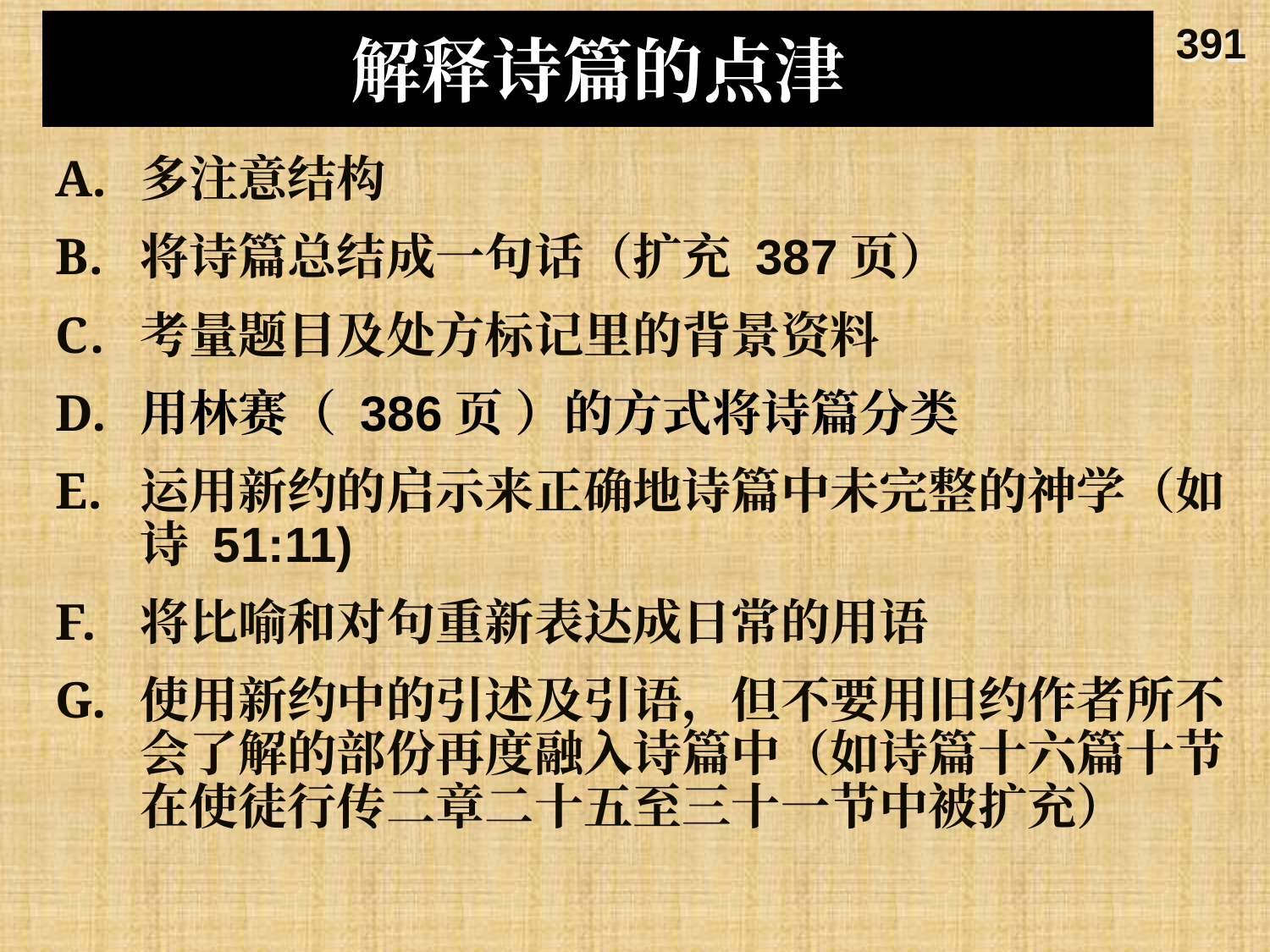

# 解释诗篇的点津
391
多注意结构
将诗篇总结成一句话（扩充 387页）
考量题目及处方标记里的背景资料
用林赛（ 386页 ）的方式将诗篇分类
运用新约的启示来正确地诗篇中未完整的神学（如诗 51:11)
将比喻和对句重新表达成日常的用语
使用新约中的引述及引语，但不要用旧约作者所不会了解的部份再度融入诗篇中（如诗篇十六篇十节在使徒行传二章二十五至三十一节中被扩充）